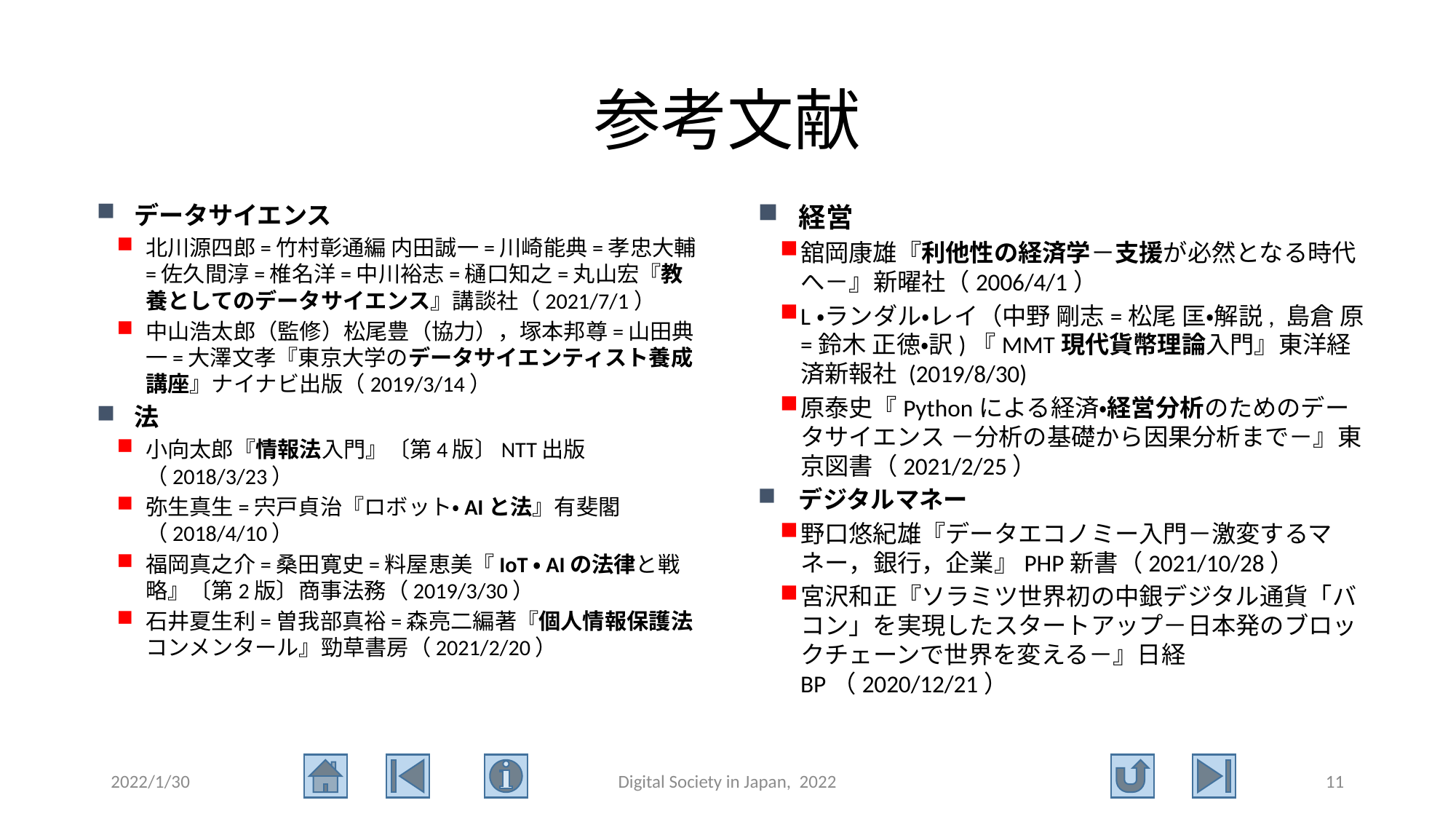

# 参考文献
経営
舘岡康雄『利他性の経済学－支援が必然となる時代へ－』新曜社（2006/4/1）
L・ランダル・レイ（中野 剛志=松尾 匡・解説, 島倉 原=鈴木 正徳・訳)『MMT現代貨幣理論入門』東洋経済新報社 (2019/8/30)
原泰史『Pythonによる経済・経営分析のためのデータサイエンス －分析の基礎から因果分析まで－』東京図書（2021/2/25）
デジタルマネー
野口悠紀雄『データエコノミー入門－激変するマネー，銀行，企業』PHP新書（2021/10/28）
宮沢和正『ソラミツ世界初の中銀デジタル通貨「バコン」を実現したスタートアップ－日本発のブロックチェーンで世界を変える－』日経BP（2020/12/21）

データサイエンス
北川源四郎=竹村彰通編 内田誠一=川崎能典=孝忠大輔=佐久間淳=椎名洋=中川裕志=樋口知之=丸山宏『教養としてのデータサイエンス』講談社（2021/7/1）
中山浩太郎（監修）松尾豊（協力），塚本邦尊=山田典一=大澤文孝『東京大学のデータサイエンティスト養成講座』ナイナビ出版（2019/3/14）
法
小向太郎『情報法入門』〔第4版〕NTT出版（2018/3/23）
弥生真生=宍戸貞治『ロボット・AIと法』有斐閣（2018/4/10）
福岡真之介=桑田寛史=料屋恵美『IoT・AIの法律と戦略』〔第2版〕商事法務（2019/3/30）
石井夏生利=曽我部真裕=森亮二編著『個人情報保護法コンメンタール』勁草書房（2021/2/20）
2022/1/30
Digital Society in Japan,  2022
11
デジタル社会における
人材養成・データ活用のあり方
2022年2月2日
名古屋大学・明治学院大学名誉教授
加賀山 茂

ご清聴ありがとうございました。